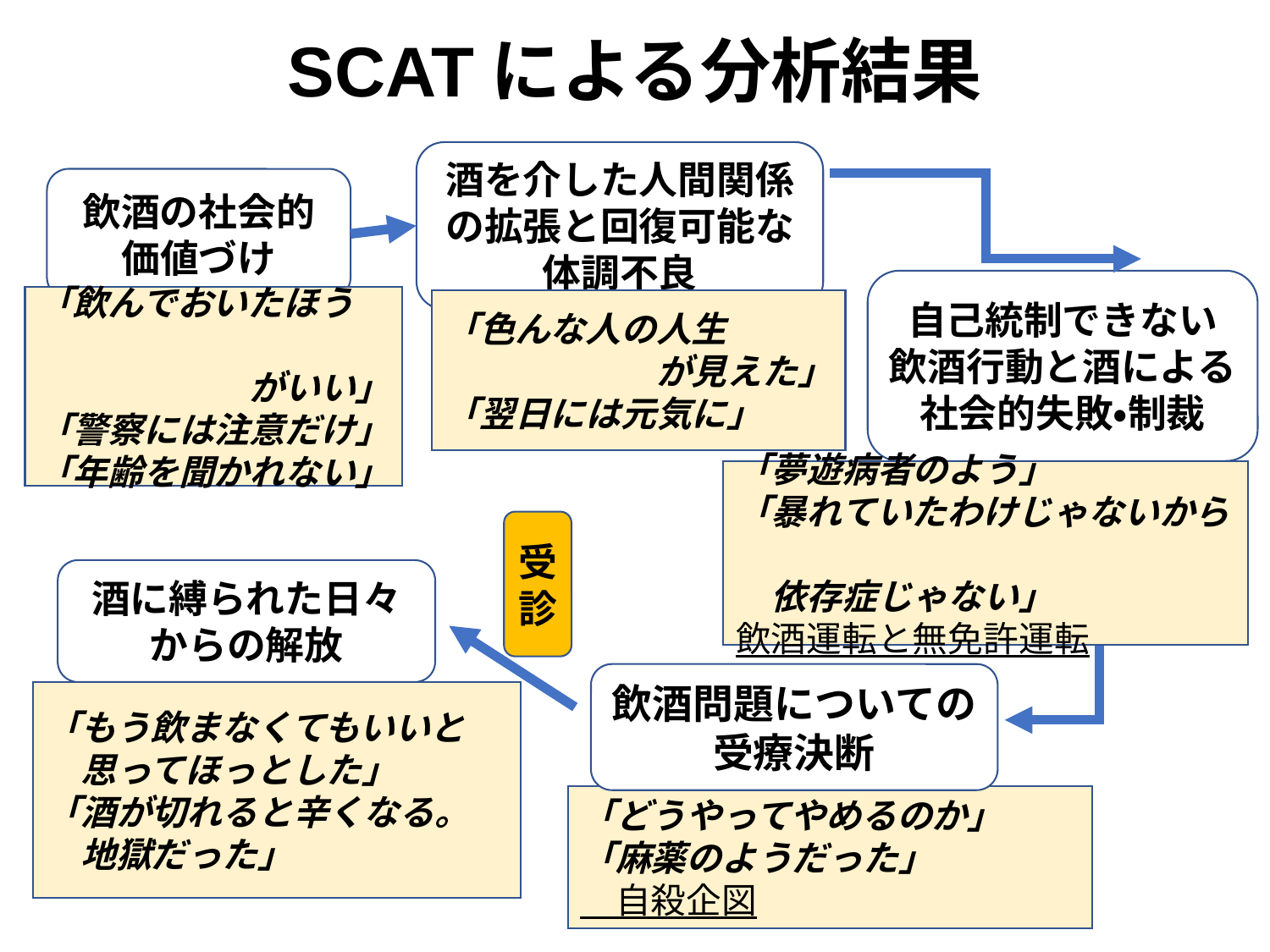

# SCATによる分析結果
酒を介した人間関係の拡張と回復可能な体調不良
飲酒の社会的価値づけ
自己統制できない
飲酒行動と酒による社会的失敗・制裁
「飲んでおいたほう
　　　　　　がいい」
「警察には注意だけ」
「年齢を聞かれない」
「色んな人の人生
　　　　　　が見えた」
「翌日には元気に」
「夢遊病者のよう」
「暴れていたわけじゃないから
　依存症じゃない」
飲酒運転と無免許運転
受診
酒に縛られた日々からの解放
飲酒問題についての受療決断
「もう飲まなくてもいいと
　思ってほっとした」
「酒が切れると辛くなる。
　地獄だった」
「どうやってやめるのか」
「麻薬のようだった」
　自殺企図